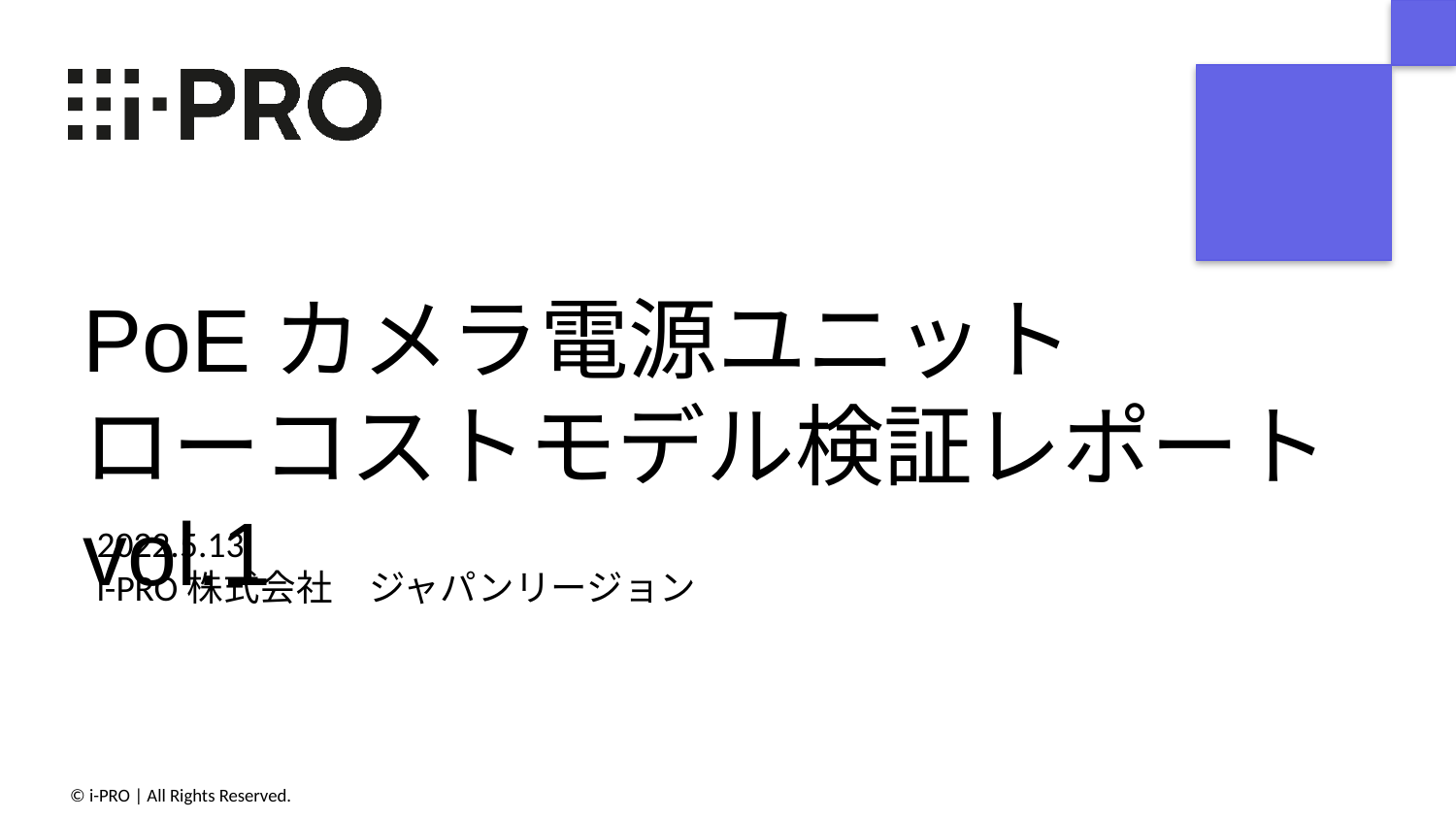

# PoEカメラ電源ユニット ローコストモデル検証レポート vol.1
2022.5.13
i-PRO株式会社　ジャパンリージョン